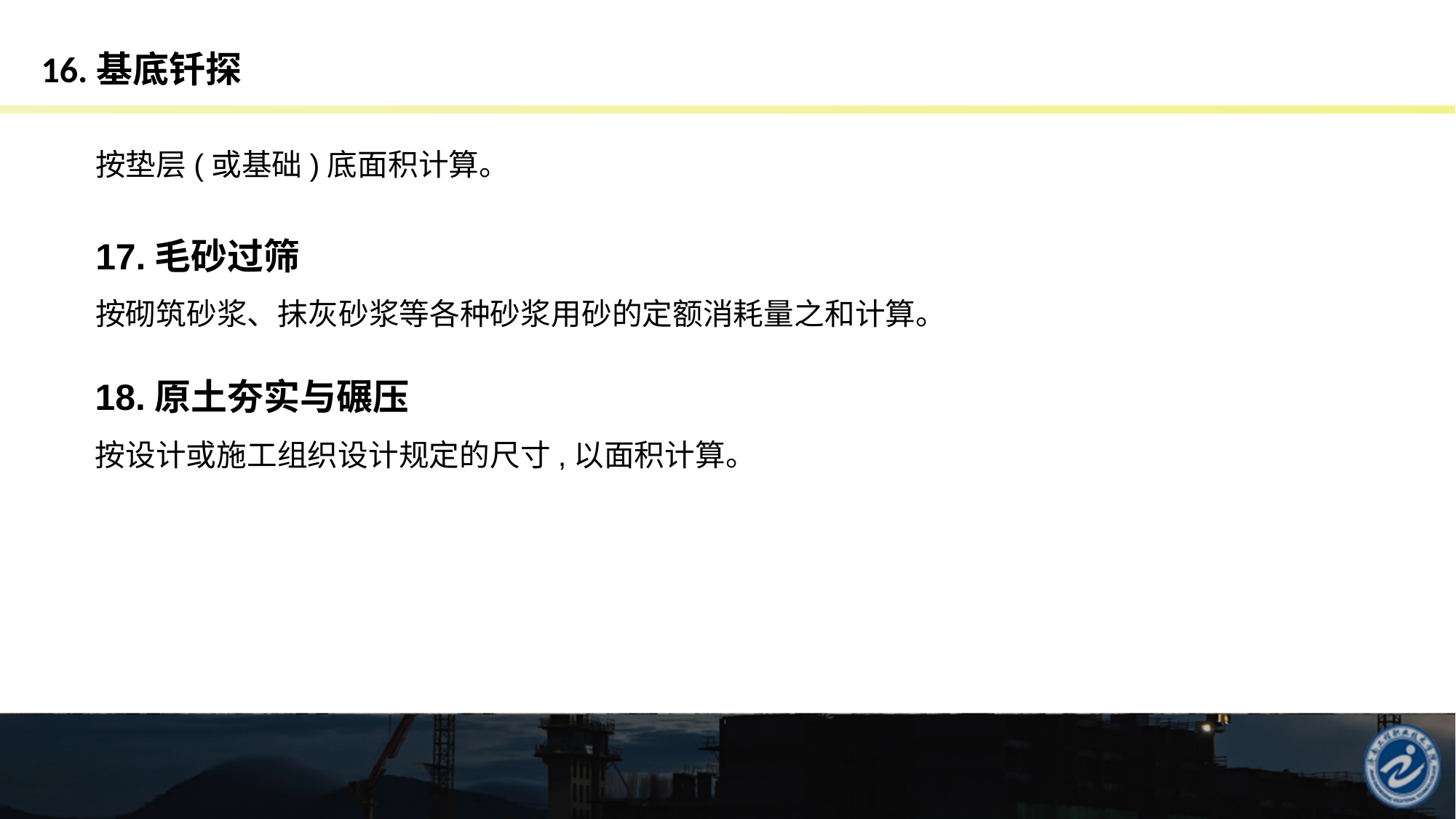

# 16.基底钎探
按垫层(或基础)底面积计算。
17.毛砂过筛
按砌筑砂浆、抹灰砂浆等各种砂浆用砂的定额消耗量之和计算。
18.原土夯实与碾压
按设计或施工组织设计规定的尺寸,以面积计算。